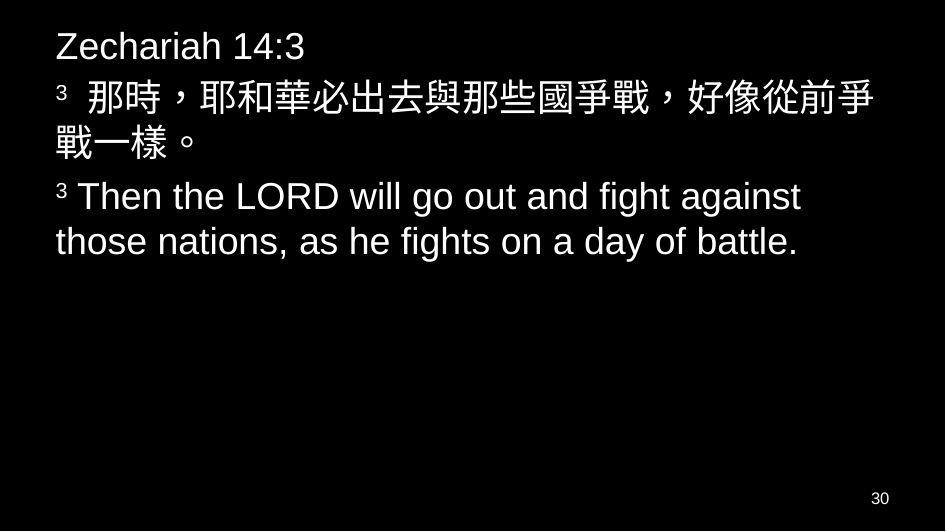

Zechariah 14:3
3 那時，耶和華必出去與那些國爭戰，好像從前爭戰一樣。
3 Then the Lord will go out and fight against those nations, as he fights on a day of battle.

30